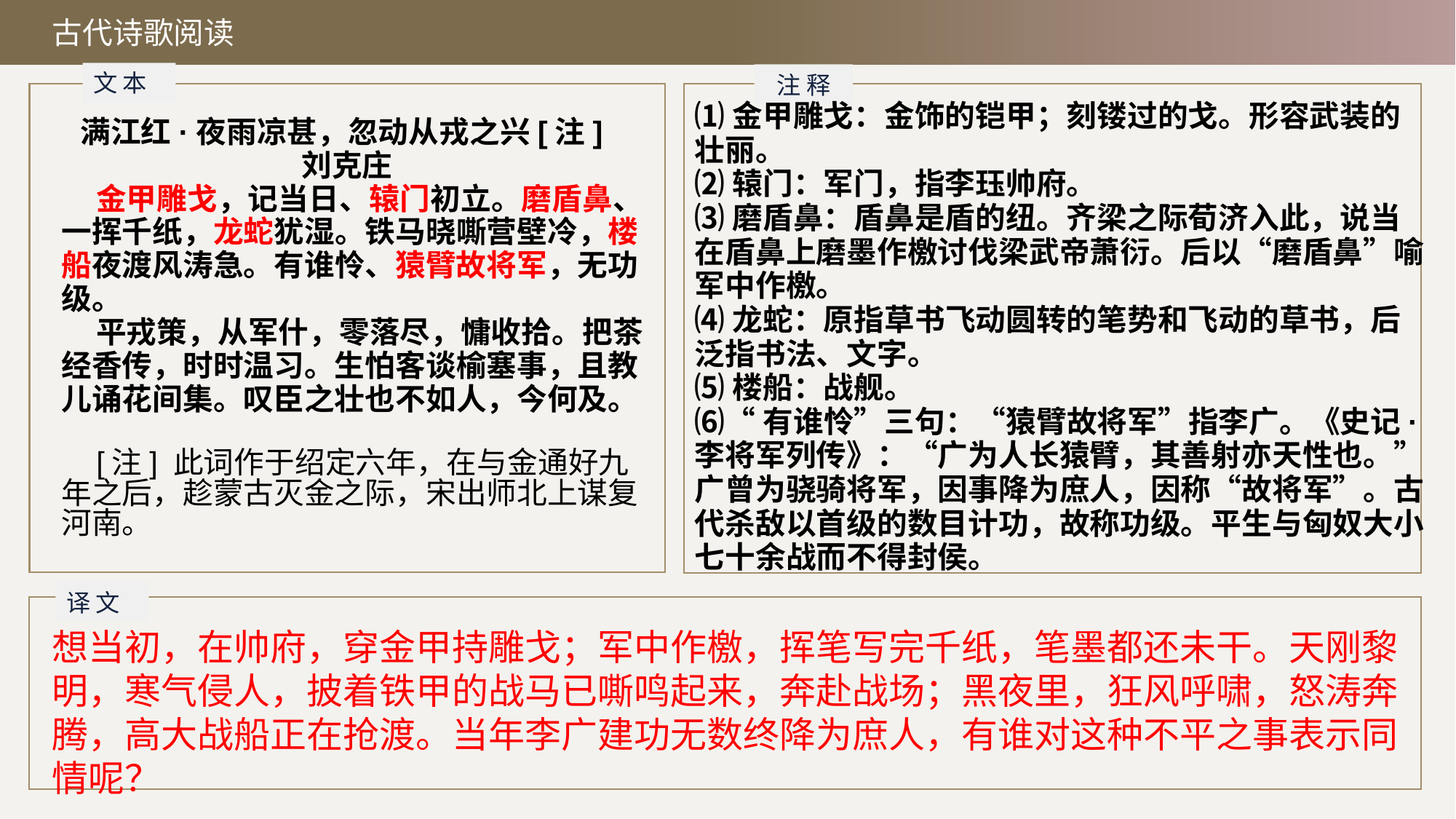

古代诗歌阅读
文 本
注 释

⑴金甲雕戈：金饰的铠甲；刻镂过的戈。形容武装的壮丽。
⑵辕门：军门，指李珏帅府。
⑶磨盾鼻：盾鼻是盾的纽。齐梁之际荀济入此，说当在盾鼻上磨墨作檄讨伐梁武帝萧衍。后以“磨盾鼻”喻军中作檄。
⑷龙蛇：原指草书飞动圆转的笔势和飞动的草书，后泛指书法、文字。
⑸楼船：战舰。
⑹“有谁怜”三句：“猿臂故将军”指李广。《史记·李将军列传》：“广为人长猿臂，其善射亦天性也。”广曾为骁骑将军，因事降为庶人，因称“故将军”。古代杀敌以首级的数目计功，故称功级。平生与匈奴大小七十余战而不得封侯。

 满江红·夜雨凉甚，忽动从戎之兴[注]
刘克庄
金甲雕戈，记当日、辕门初立。磨盾鼻、一挥千纸，龙蛇犹湿。铁马晓嘶营壁冷，楼船夜渡风涛急。有谁怜、猿臂故将军，无功级。
平戎策，从军什，零落尽，慵收拾。把茶经香传，时时温习。生怕客谈榆塞事，且教儿诵花间集。叹臣之壮也不如人，今何及。

[注] 此词作于绍定六年，在与金通好九年之后，趁蒙古灭金之际，宋出师北上谋复河南。
译 文

想当初，在帅府，穿金甲持雕戈；军中作檄，挥笔写完千纸，笔墨都还未干。天刚黎明，寒气侵人，披着铁甲的战马已嘶鸣起来，奔赴战场；黑夜里，狂风呼啸，怒涛奔腾，高大战船正在抢渡。当年李广建功无数终降为庶人，有谁对这种不平之事表示同情呢？